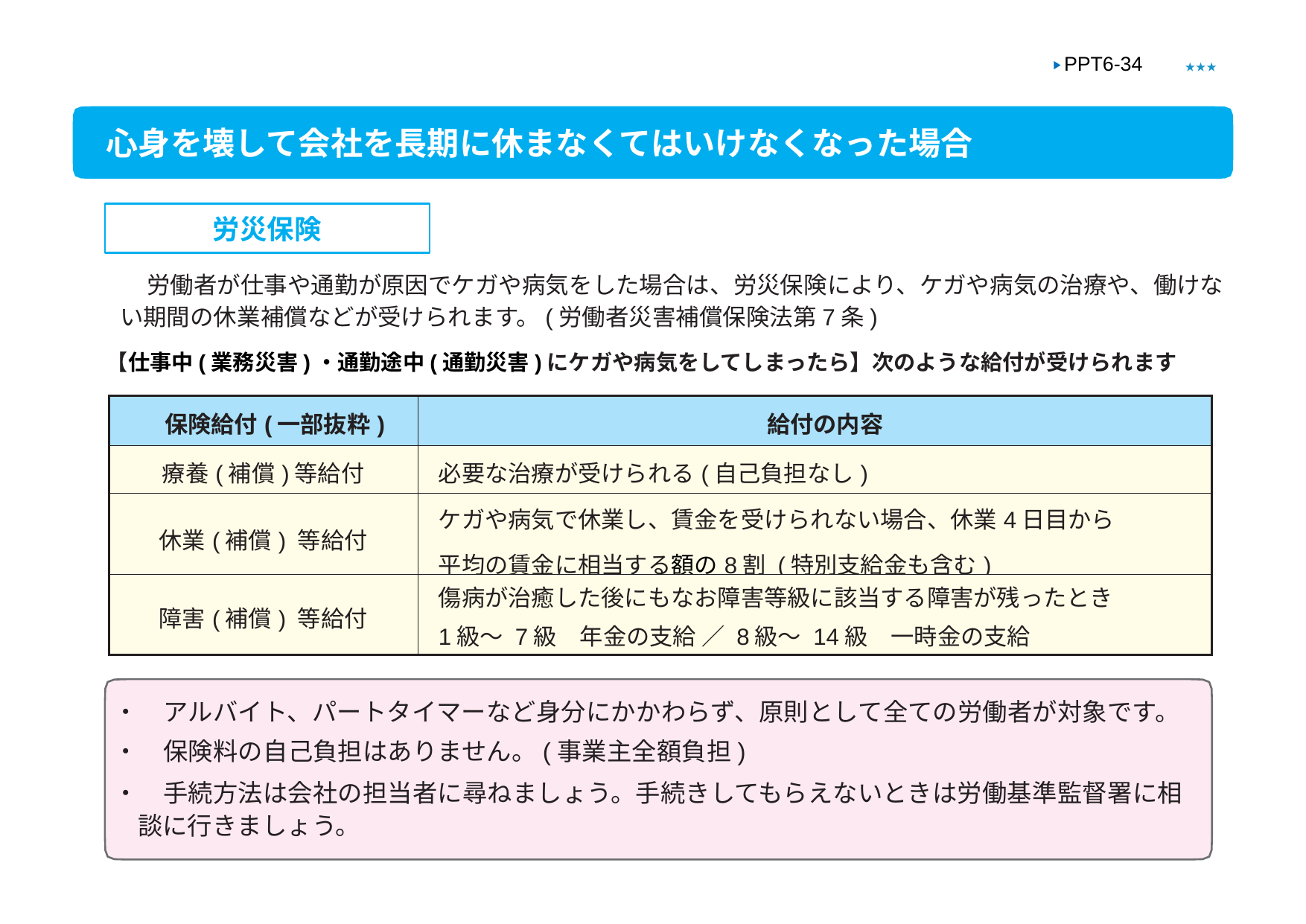

★★★
▶ PPT6-34

心身を壊して会社を長期に休まなくてはいけなくなった場合
労災保険
　労働者が仕事や通勤が原因でケガや病気をした場合は、労災保険により、ケガや病気の治療や、働けない期間の休業補償などが受けられます。(労働者災害補償保険法第7条)
【仕事中(業務災害)・通勤途中(通勤災害)にケガや病気をしてしまったら】次のような給付が受けられます
| 保険給付(一部抜粋) | 給付の内容 |
| --- | --- |
| 療養(補償)等給付 | 必要な治療が受けられる(自己負担なし) |
| 休業(補償) 等給付 | ケガや病気で休業し、賃金を受けられない場合、休業4日目から 平均の賃金に相当する額の8割 (特別支給金も含む) |
| 障害(補償) 等給付 | 傷病が治癒した後にもなお障害等級に該当する障害が残ったとき 1級～ 7級　年金の支給 ／ 8級～ 14級　一時金の支給 |

・　アルバイト、パートタイマーなど身分にかかわらず、原則として全ての労働者が対象です。
・　保険料の自己負担はありません。(事業主全額負担)
・　手続方法は会社の担当者に尋ねましょう。手続きしてもらえないときは労働基準監督署に相談に行きましょう。